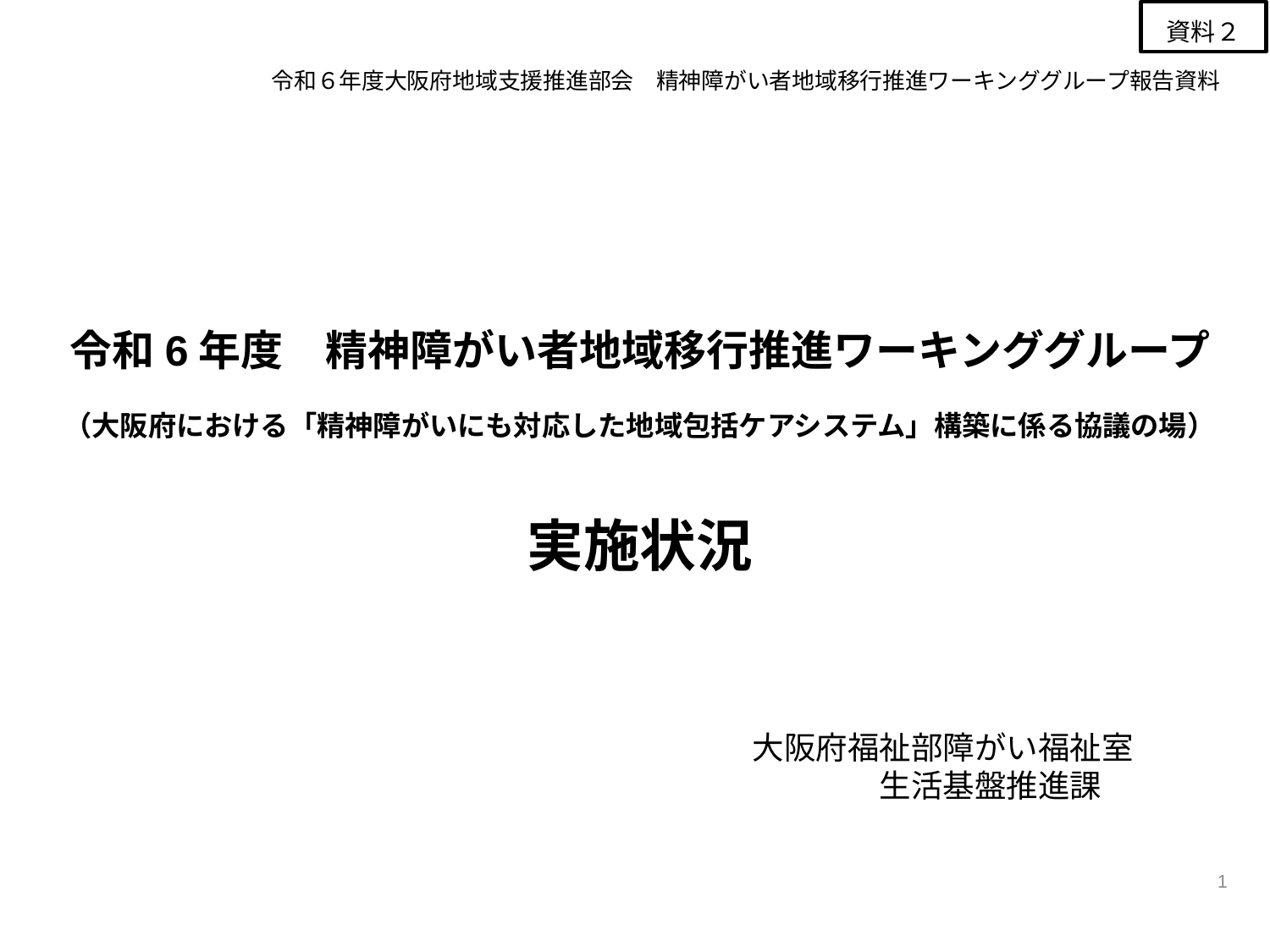

資料２
令和６年度大阪府地域支援推進部会　精神障がい者地域移行推進ワーキンググループ報告資料
# 令和6年度　精神障がい者地域移行推進ワーキンググループ （大阪府における「精神障がいにも対応した地域包括ケアシステム」構築に係る協議の場） 実施状況
大阪府福祉部障がい福祉室
生活基盤推進課
1